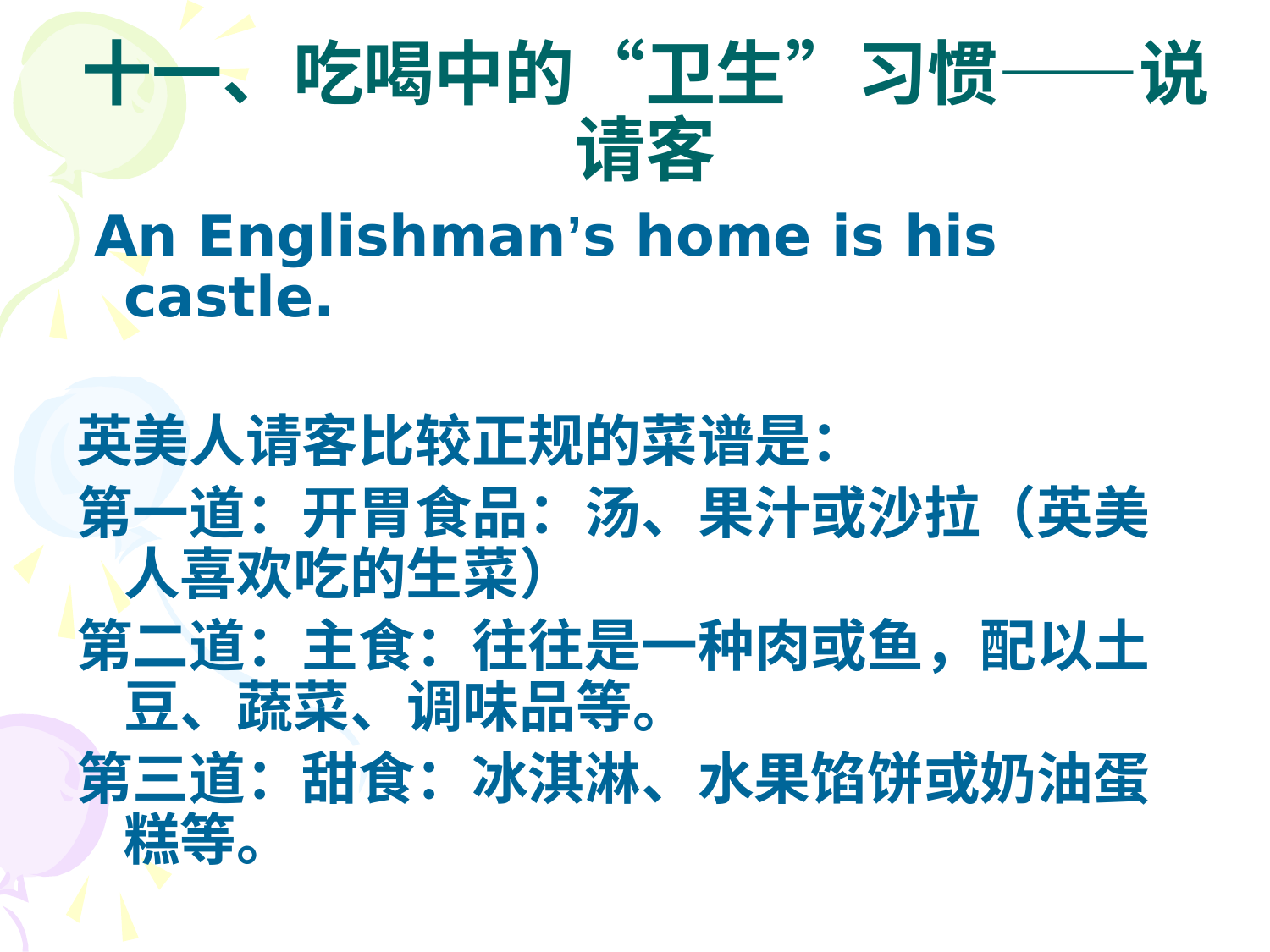

# 十一、吃喝中的“卫生”习惯——说 请客
 An Englishman’s home is his castle.

英美人请客比较正规的菜谱是：
第一道：开胃食品：汤、果汁或沙拉（英美人喜欢吃的生菜）
第二道：主食：往往是一种肉或鱼，配以土豆、蔬菜、调味品等。
第三道：甜食：冰淇淋、水果馅饼或奶油蛋糕等。